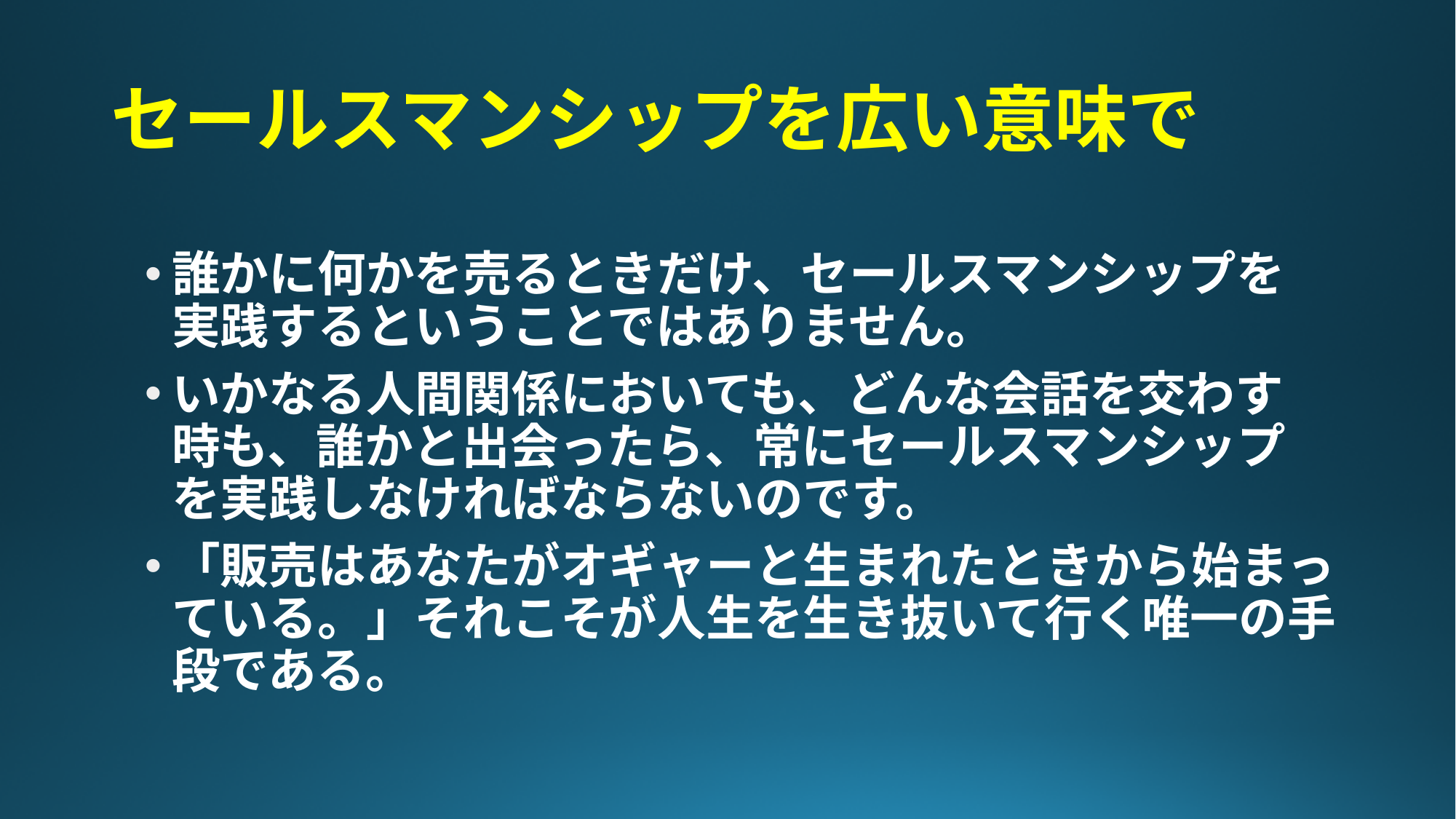

# セールスマンシップを広い意味で
誰かに何かを売るときだけ、セールスマンシップを　実践するということではありません。
いかなる人間関係においても、どんな会話を交わす　時も、誰かと出会ったら、常にセールスマンシップ　を実践しなければならないのです。
「販売はあなたがオギャーと生まれたときから始まっている。」それこそが人生を生き抜いて行く唯一の手段である。